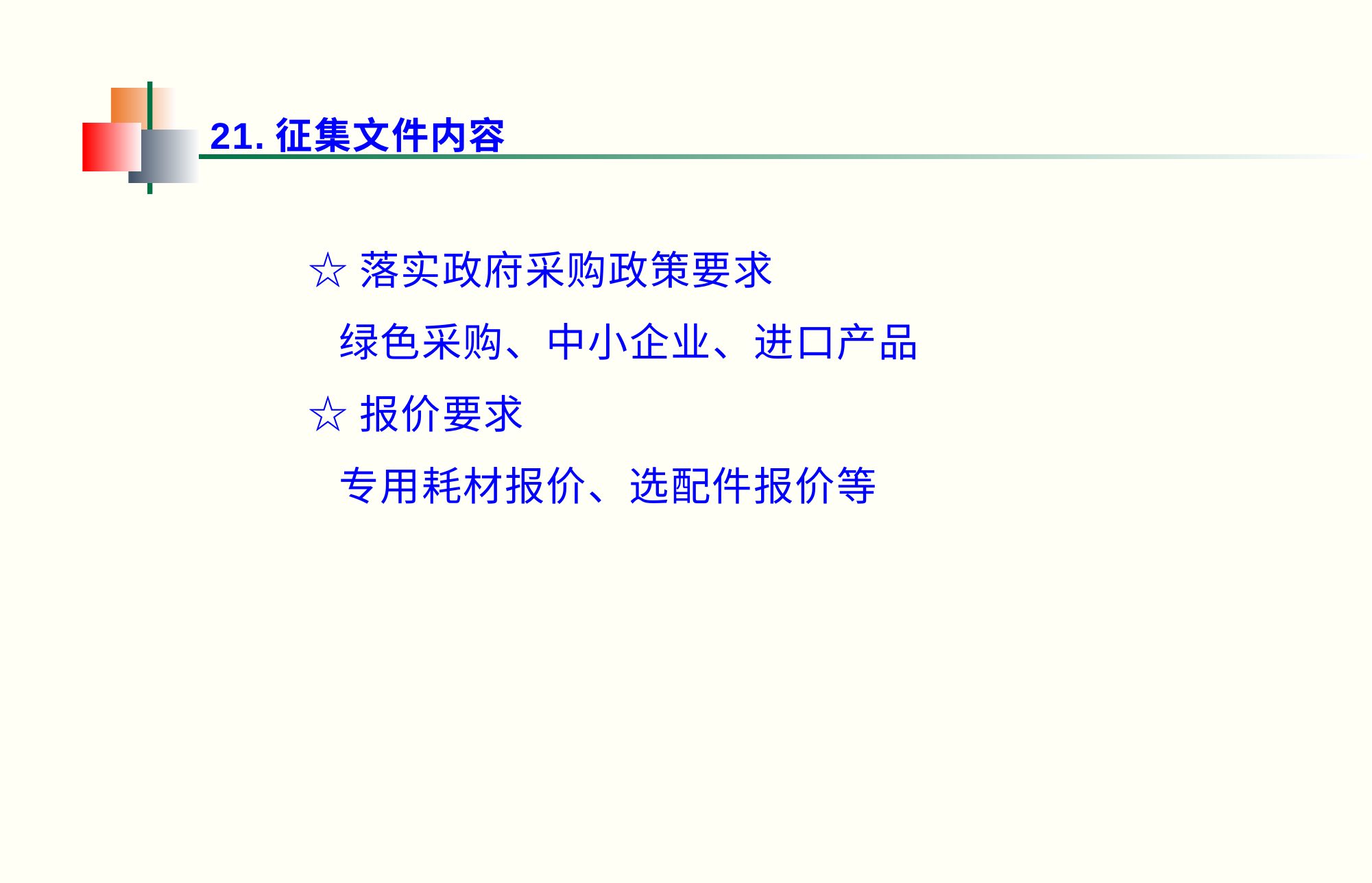

21.征集文件内容
☆落实政府采购政策要求
  绿色采购、中小企业、进口产品
☆报价要求
  专用耗材报价、选配件报价等